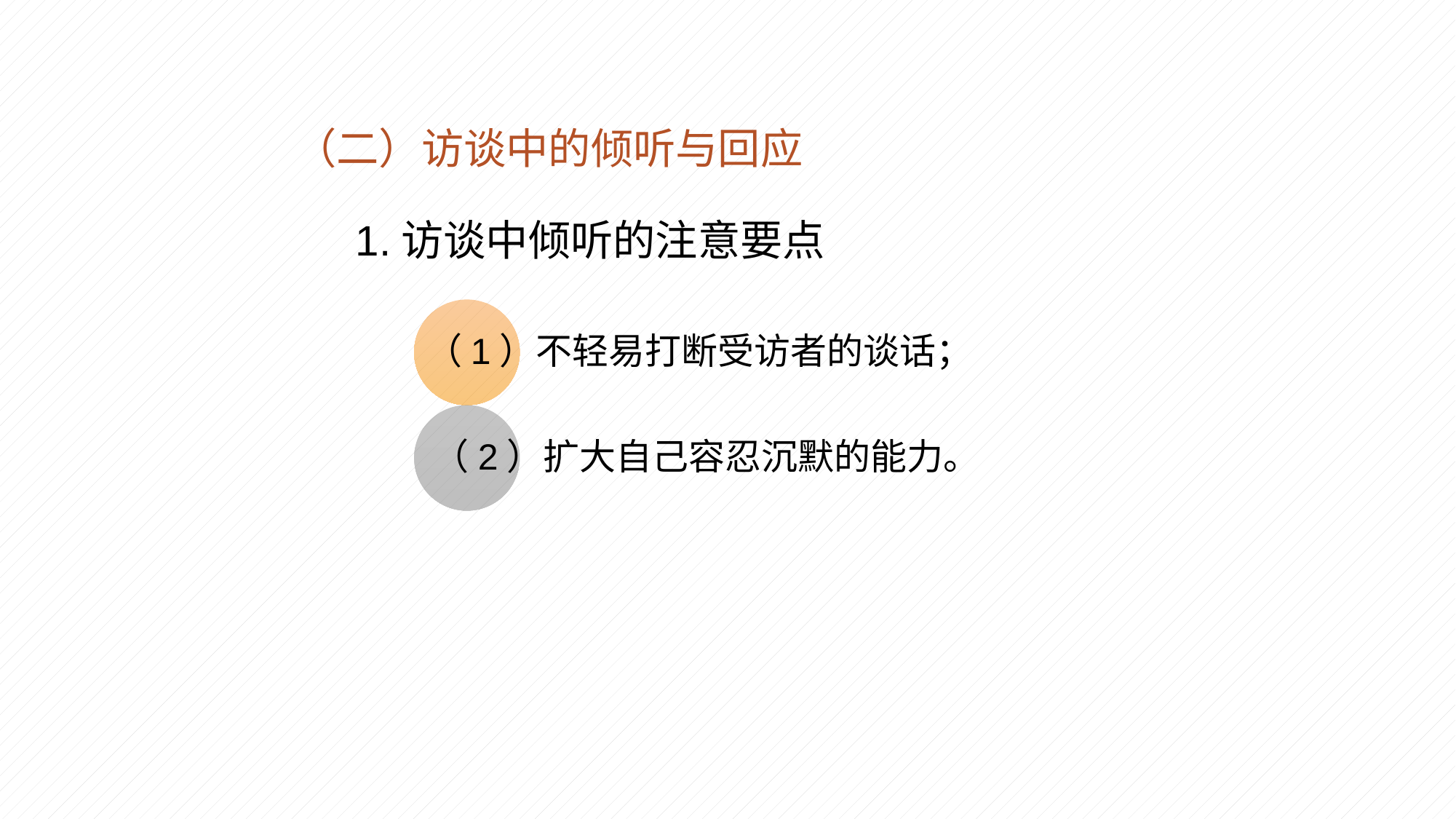

（二）访谈中的倾听与回应
1.访谈中倾听的注意要点
（1）不轻易打断受访者的谈话；
（2）扩大自己容忍沉默的能力。